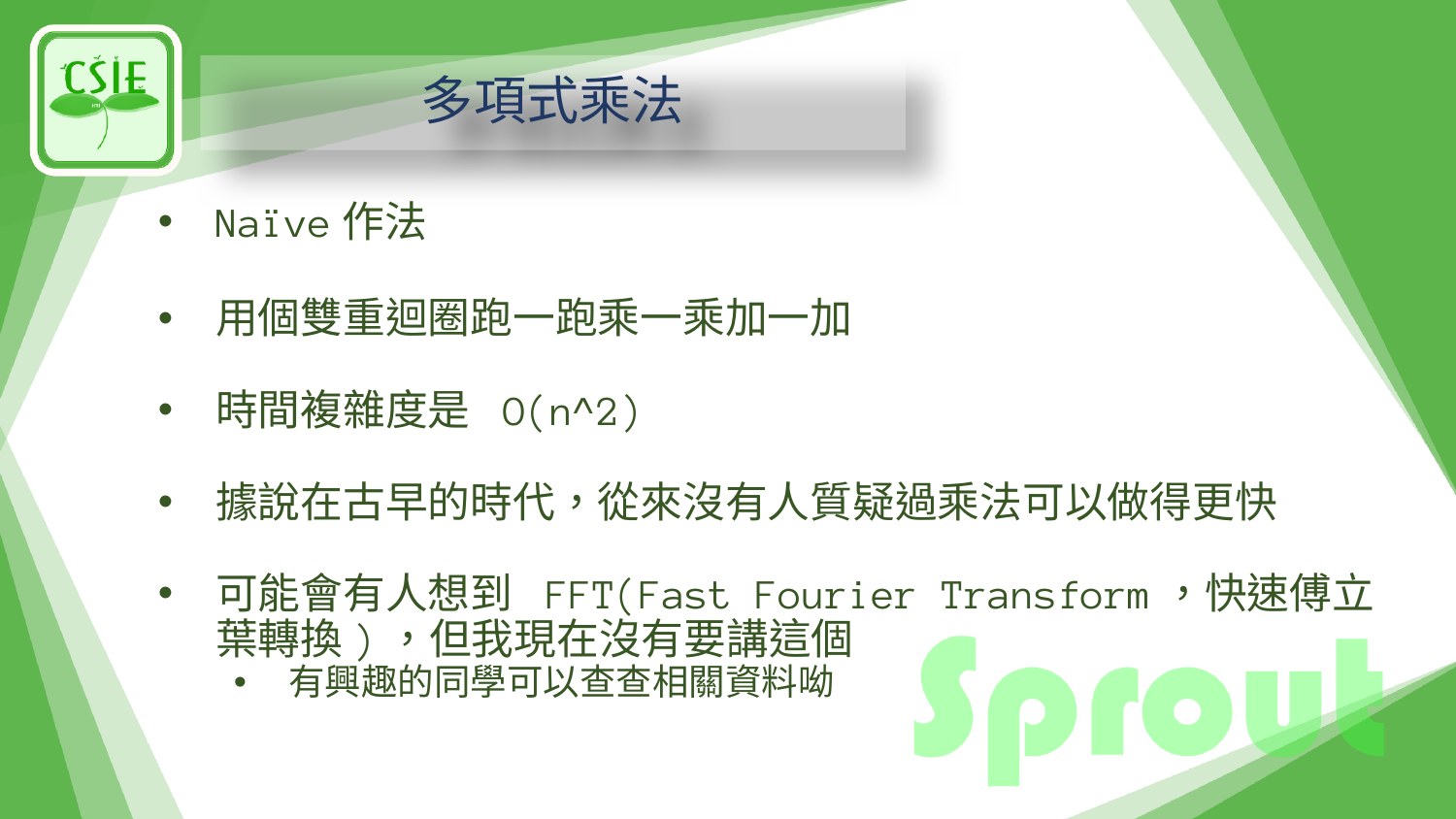

# 多項式乘法
Naïve作法
用個雙重迴圈跑一跑乘一乘加一加
時間複雜度是 O(n^2)
據說在古早的時代，從來沒有人質疑過乘法可以做得更快
可能會有人想到 FFT(Fast Fourier Transform，快速傅立葉轉換)，但我現在沒有要講這個
有興趣的同學可以查查相關資料呦